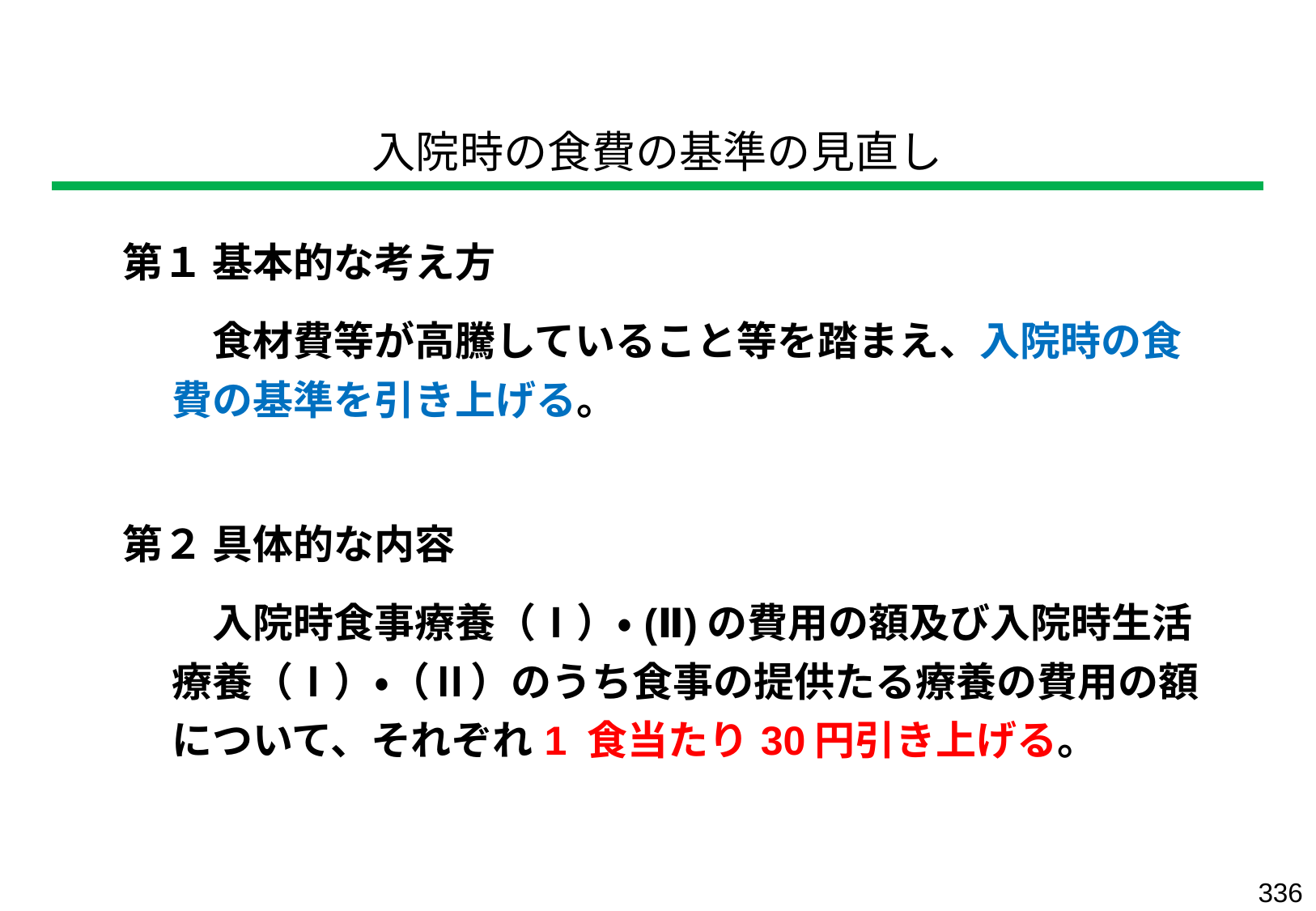

| 入院時の食費の基準の見直し |
| --- |
| 第１ 基本的な考え方 　食材費等が高騰していること等を踏まえ、入院時の食費の基準を引き上げる。 第２ 具体的な内容 　入院時食事療養（Ⅰ）・(Ⅱ)の費用の額及び入院時生活療養（Ⅰ）・（Ⅱ）のうち食事の提供たる療養の費用の額について、それぞれ1 食当たり30円引き上げる。 |
| --- |
336